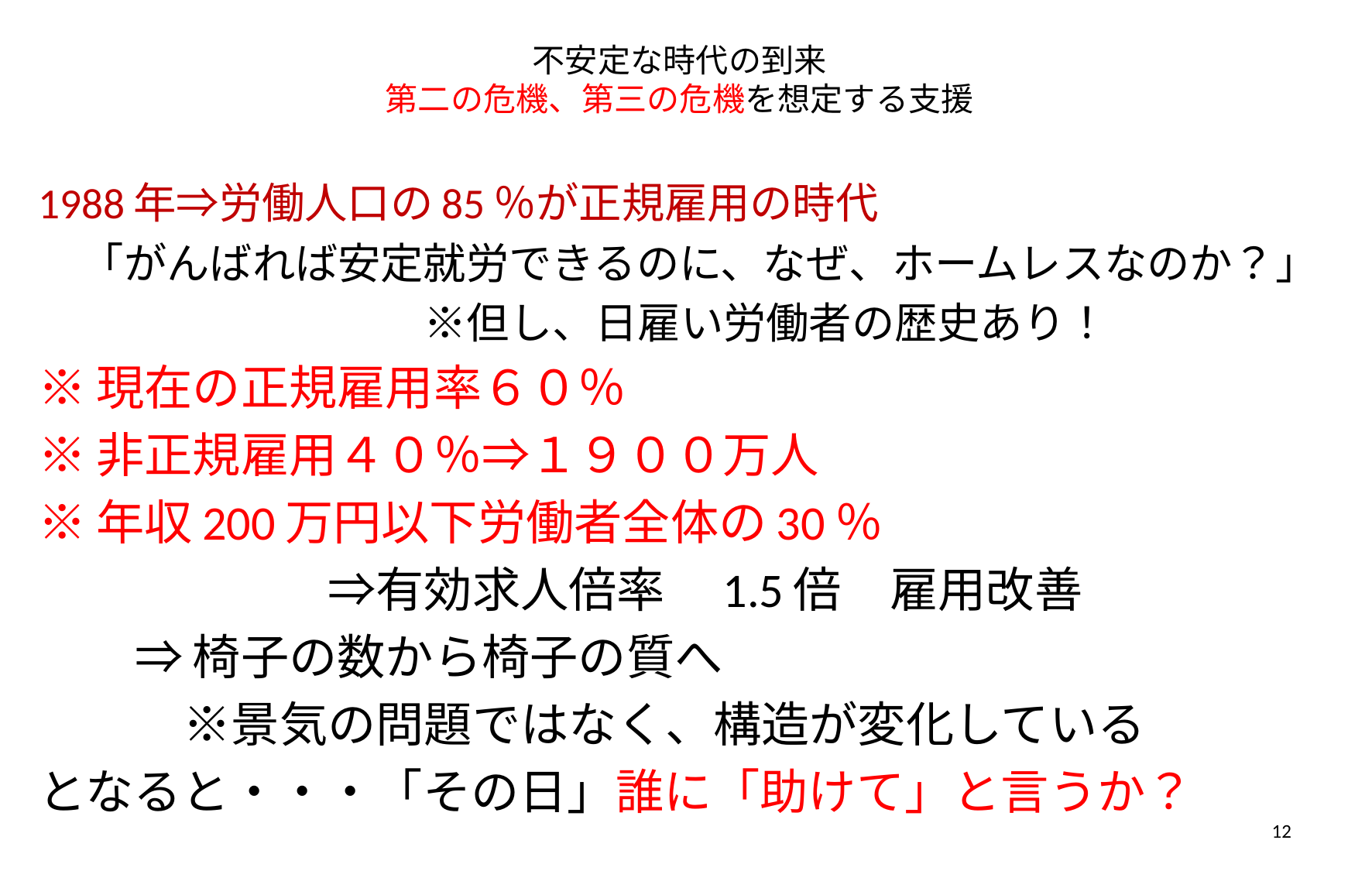

# 不安定な時代の到来 第二の危機、第三の危機を想定する支援
1988年⇒労働人口の85％が正規雇用の時代
　「がんばれば安定就労できるのに、なぜ、ホームレスなのか？」
　　　　　　　　	※但し、日雇い労働者の歴史あり！
※現在の正規雇用率６０％
※非正規雇用４０％⇒１９００万人
※年収200万円以下労働者全体の30％
　　　　　　⇒有効求人倍率　1.5倍　雇用改善
		⇒椅子の数から椅子の質へ
　　　※景気の問題ではなく、構造が変化している
となると・・・「その日」誰に「助けて」と言うか？

12